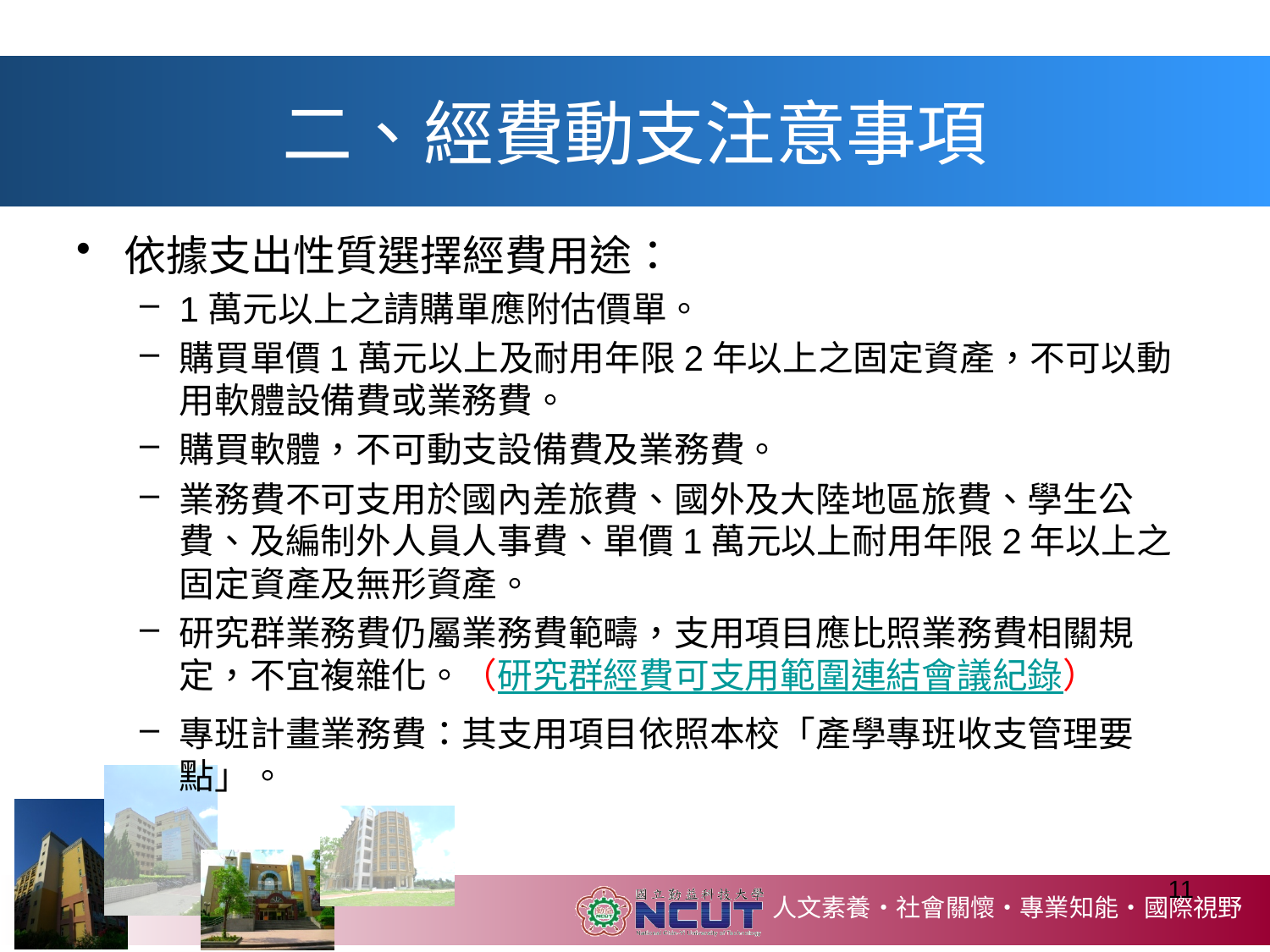

# 二、經費動支注意事項
依據支出性質選擇經費用途：
1萬元以上之請購單應附估價單。
購買單價1萬元以上及耐用年限2年以上之固定資產，不可以動用軟體設備費或業務費。
購買軟體，不可動支設備費及業務費。
業務費不可支用於國內差旅費、國外及大陸地區旅費、學生公費、及編制外人員人事費、單價1萬元以上耐用年限2年以上之固定資產及無形資產。
研究群業務費仍屬業務費範疇，支用項目應比照業務費相關規定，不宜複雜化。（研究群經費可支用範圍連結會議紀錄）
專班計畫業務費：其支用項目依照本校「產學專班收支管理要點」。
11